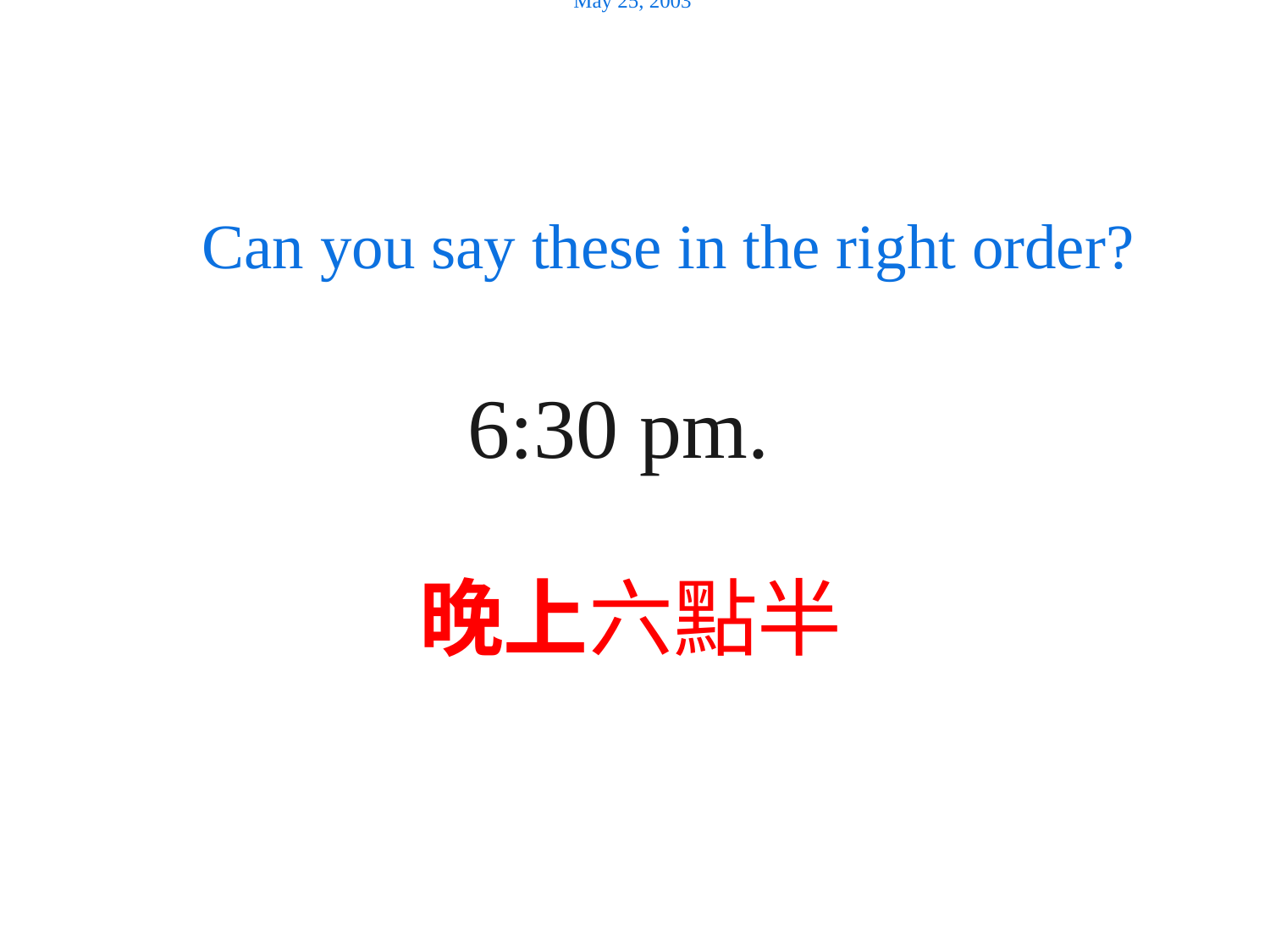

May 25, 2003
# Order of Time Words
 Can you say these in the right order?
 6:30 pm.
晚上六點半